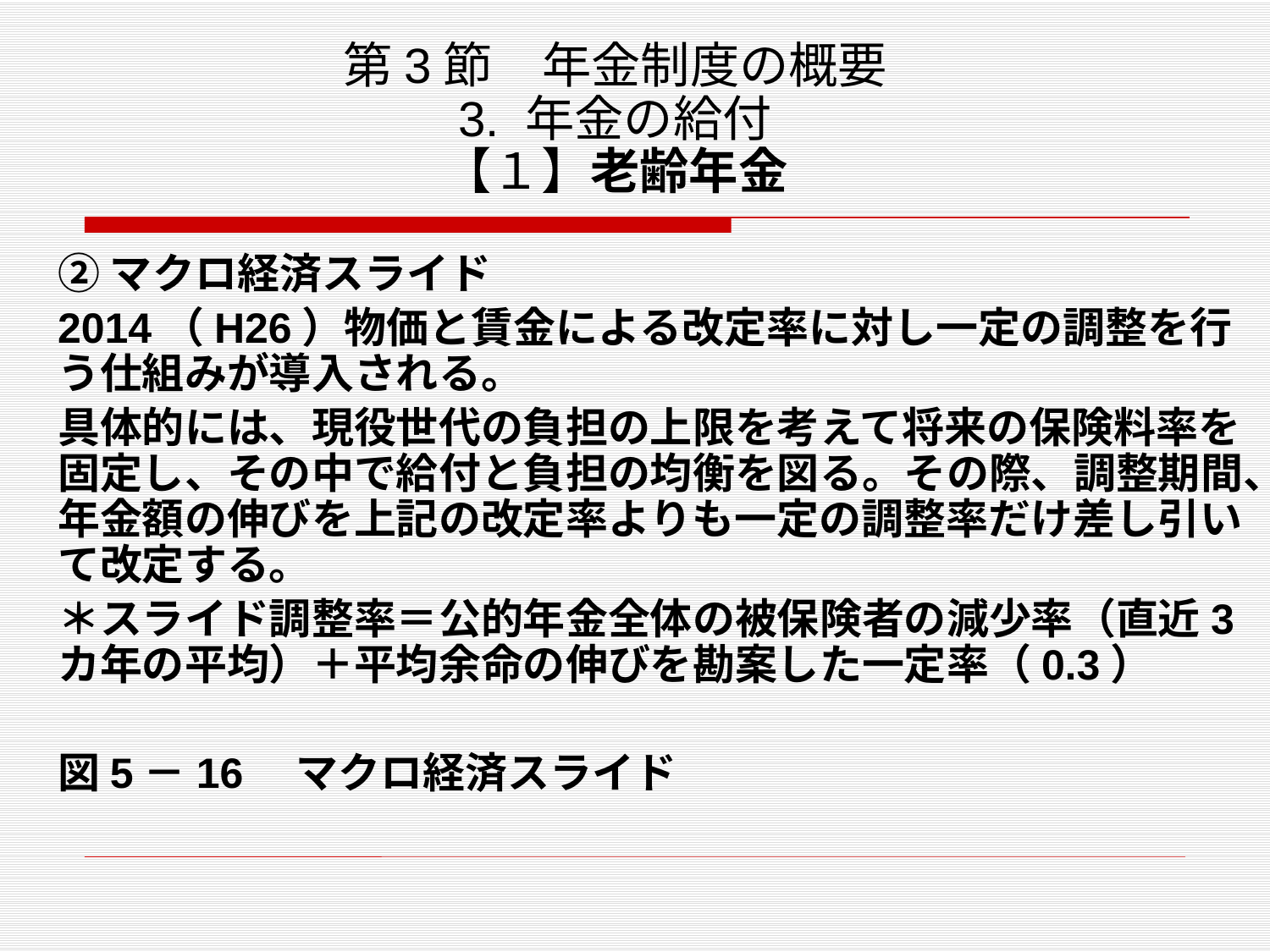

# 第3節　年金制度の概要 3. 年金の給付 【１】老齢年金
➁マクロ経済スライド
2014（H26）物価と賃金による改定率に対し一定の調整を行う仕組みが導入される。
具体的には、現役世代の負担の上限を考えて将来の保険料率を固定し、その中で給付と負担の均衡を図る。その際、調整期間、年金額の伸びを上記の改定率よりも一定の調整率だけ差し引いて改定する。
＊スライド調整率＝公的年金全体の被保険者の減少率（直近3カ年の平均）＋平均余命の伸びを勘案した一定率（0.3）

図5－16　マクロ経済スライド